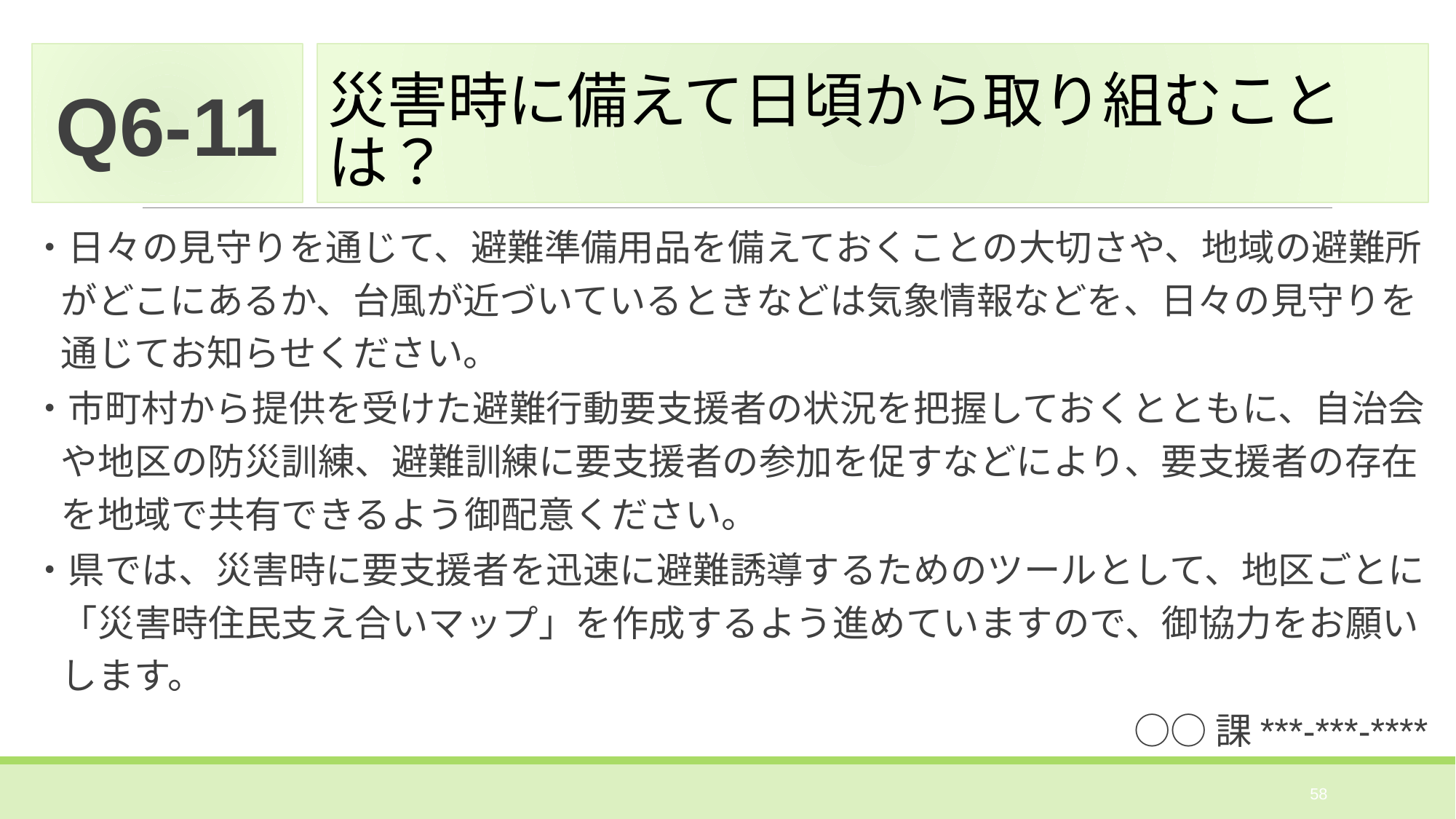

Q6-11
# 災害時に備えて日頃から取り組むことは？
・日々の見守りを通じて、避難準備用品を備えておくことの大切さや、地域の避難所がどこにあるか、台風が近づいているときなどは気象情報などを、日々の見守りを通じてお知らせください。
・市町村から提供を受けた避難行動要支援者の状況を把握しておくとともに、自治会や地区の防災訓練、避難訓練に要支援者の参加を促すなどにより、要支援者の存在を地域で共有できるよう御配意ください。
・県では、災害時に要支援者を迅速に避難誘導するためのツールとして、地区ごとに「災害時住民支え合いマップ」を作成するよう進めていますので、御協力をお願いします。
○○課***-***-****
58